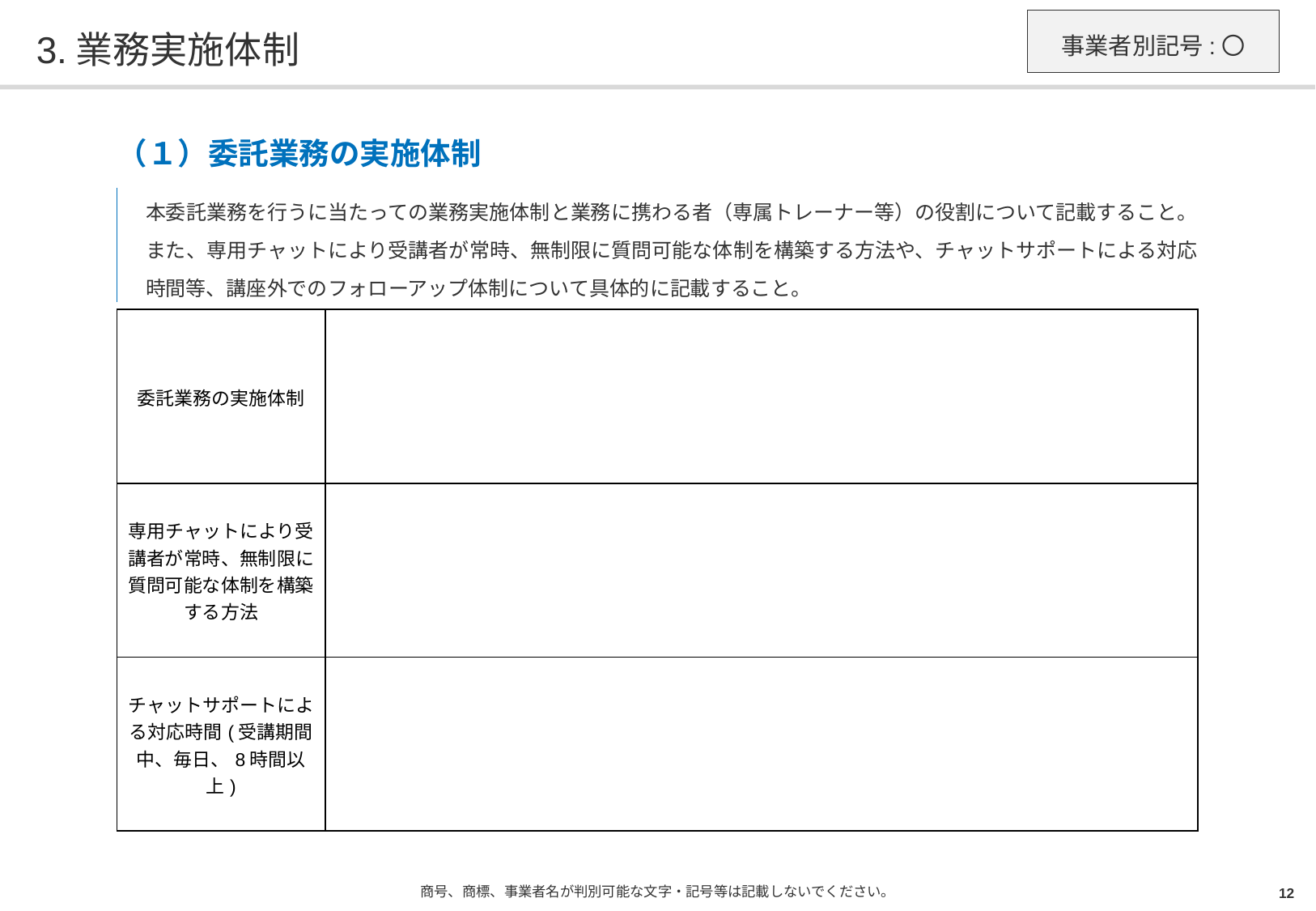

事業者別記号:〇
# 3.業務実施体制
| （１）委託業務の実施体制 |
| --- |
| 本委託業務を行うに当たっての業務実施体制と業務に携わる者（専属トレーナー等）の役割について記載すること。また、専用チャットにより受講者が常時、無制限に質問可能な体制を構築する方法や、チャットサポートによる対応時間等、講座外でのフォローアップ体制について具体的に記載すること。 |
| 委託業務の実施体制 |  |
| --- | --- |
| 専用チャットにより受講者が常時、無制限に質問可能な体制を構築する方法 |  |
| チャットサポートによる対応時間(受講期間中、毎日、8時間以上) |  |
商号、商標、事業者名が判別可能な文字・記号等は記載しないでください。
12